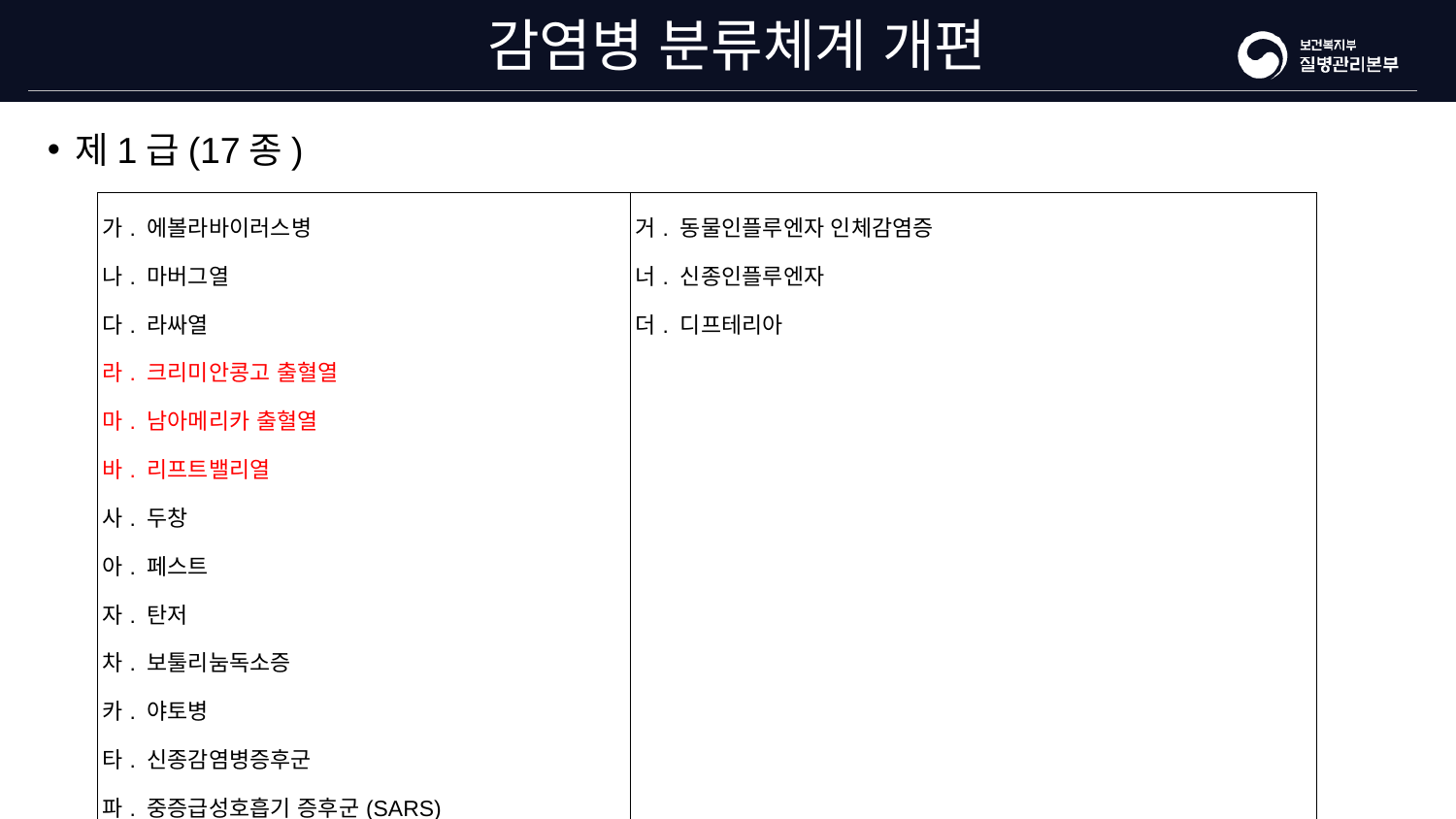

# 감염병 분류체계 개편
제1급(17종)
| 가. 에볼라바이러스병 나. 마버그열 다. 라싸열 라. 크리미안콩고 출혈열 마. 남아메리카 출혈열 바. 리프트밸리열 사. 두창 아. 페스트 자. 탄저 차. 보툴리눔독소증 카. 야토병 타. 신종감염병증후군 파. 중증급성호흡기 증후군(SARS) 하. 중동호흡기증후군(MERS) | 거. 동물인플루엔자 인체감염증 너. 신종인플루엔자 더. 디프테리아 |
| --- | --- |